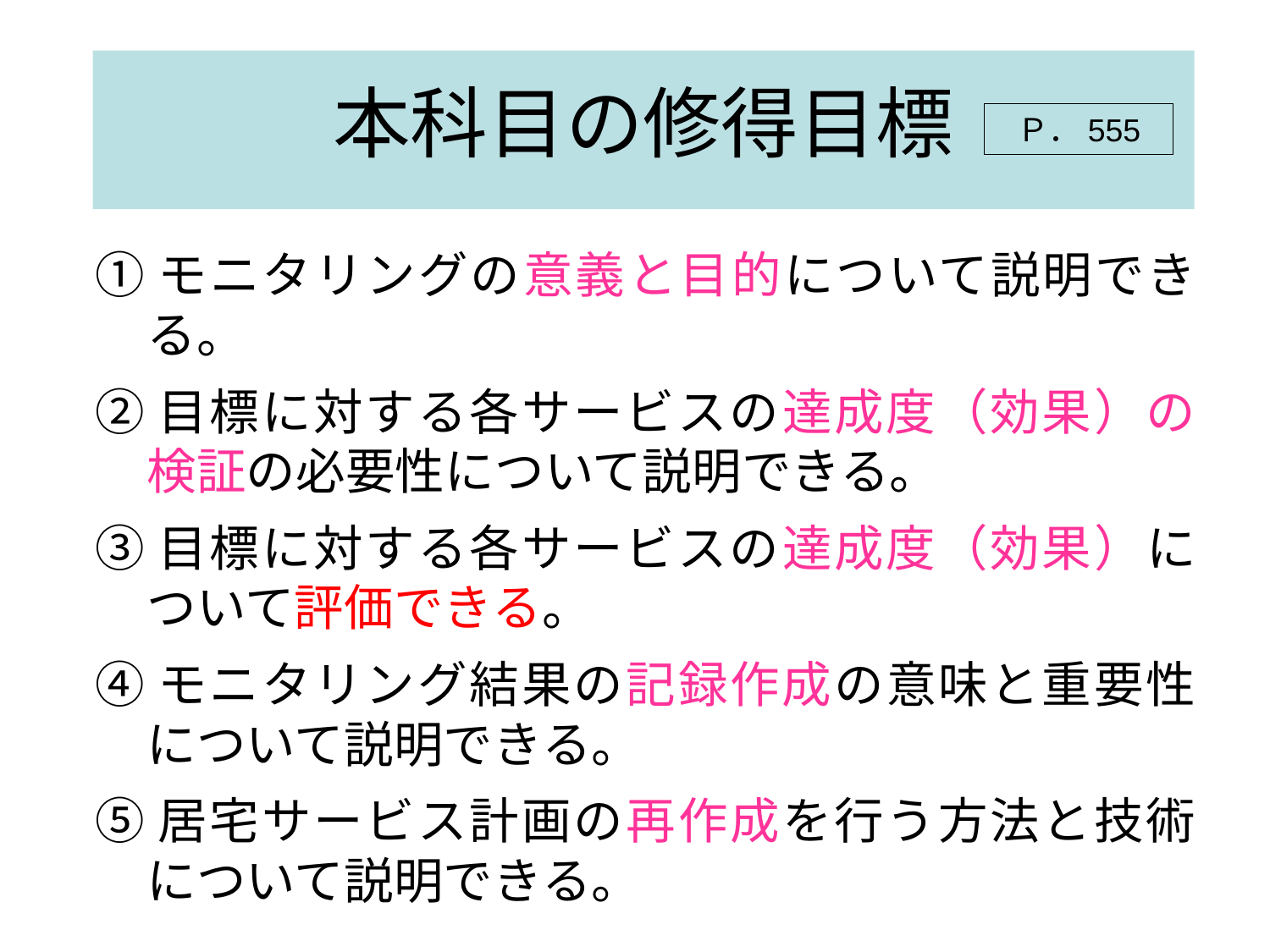

# 本科目の修得目標
Ｐ．555
①モニタリングの意義と目的について説明できる。
②目標に対する各サービスの達成度（効果）の検証の必要性について説明できる。
③目標に対する各サービスの達成度（効果）について評価できる。
④モニタリング結果の記録作成の意味と重要性について説明できる。
⑤居宅サービス計画の再作成を行う方法と技術について説明できる。